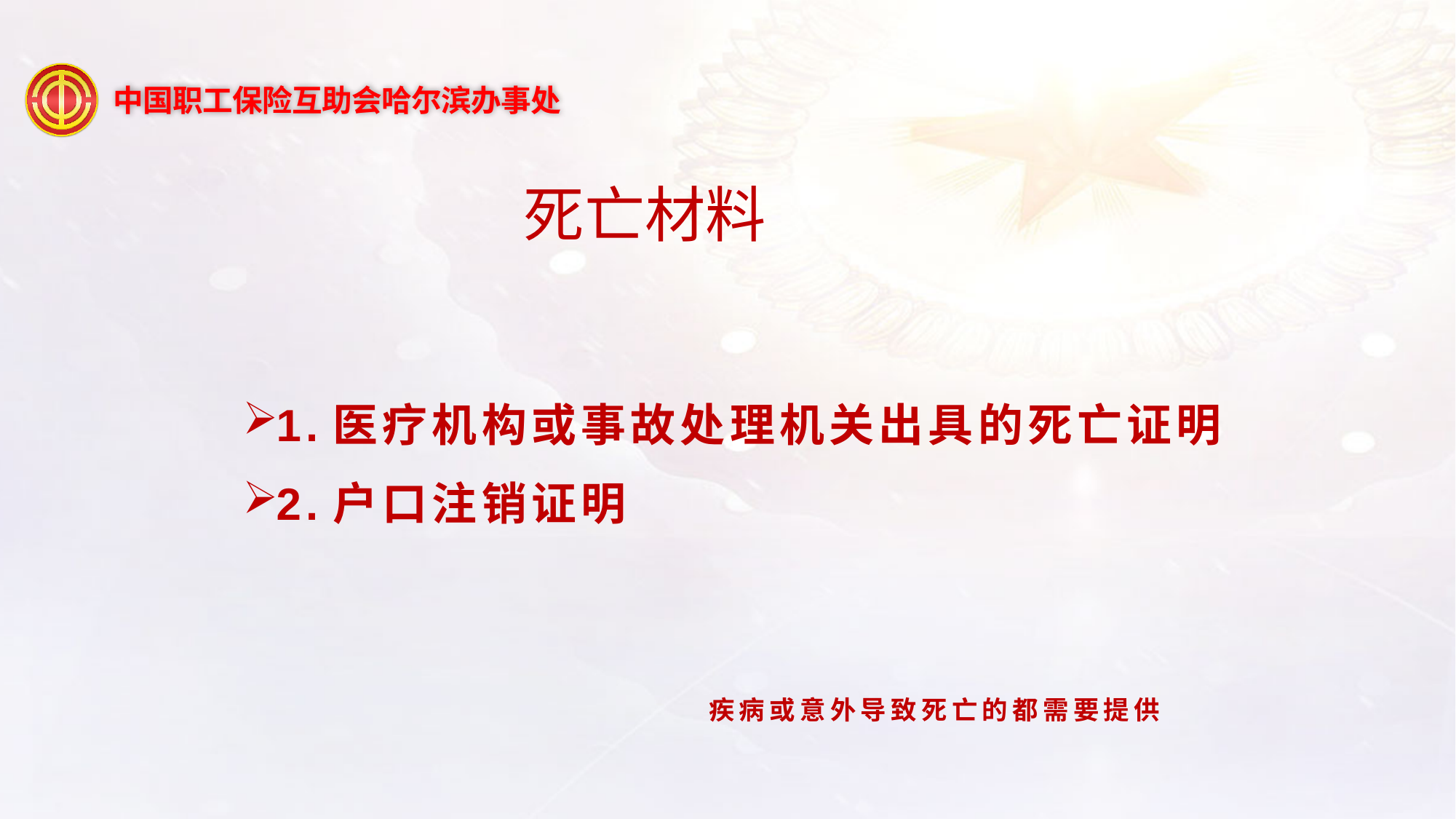

死亡材料
1.医疗机构或事故处理机关出具的死亡证明
2.户口注销证明

疾病或意外导致死亡的都需要提供